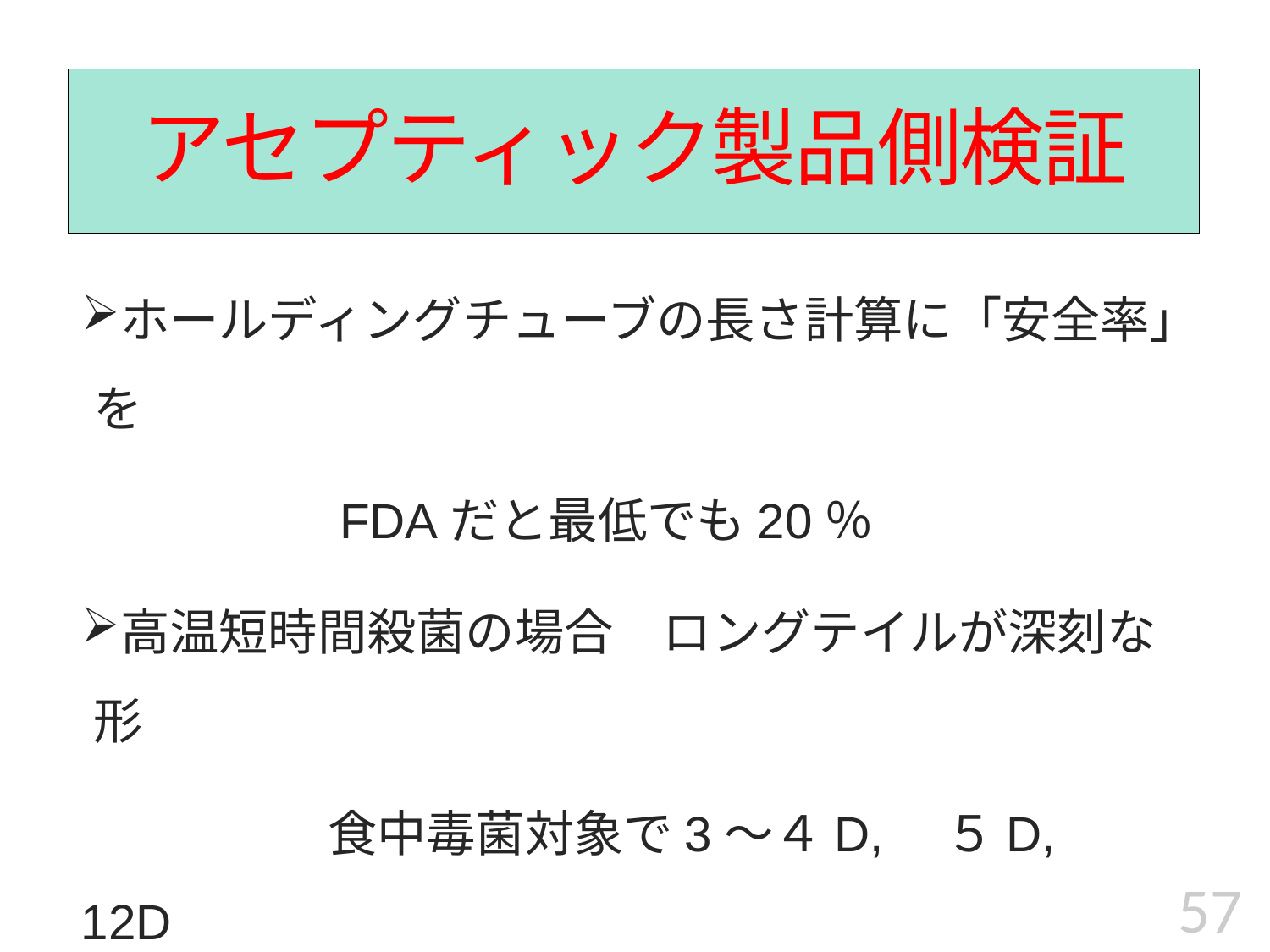

# アセプティック製品側検証
ホールディングチューブの長さ計算に「安全率」を
　　　　　FDAだと最低でも20％
高温短時間殺菌の場合　ロングテイルが深刻な形
　　　　　食中毒菌対象で3～４D,　５D,　12D
　　　　　変敗菌の方が　はるかに耐熱性

57